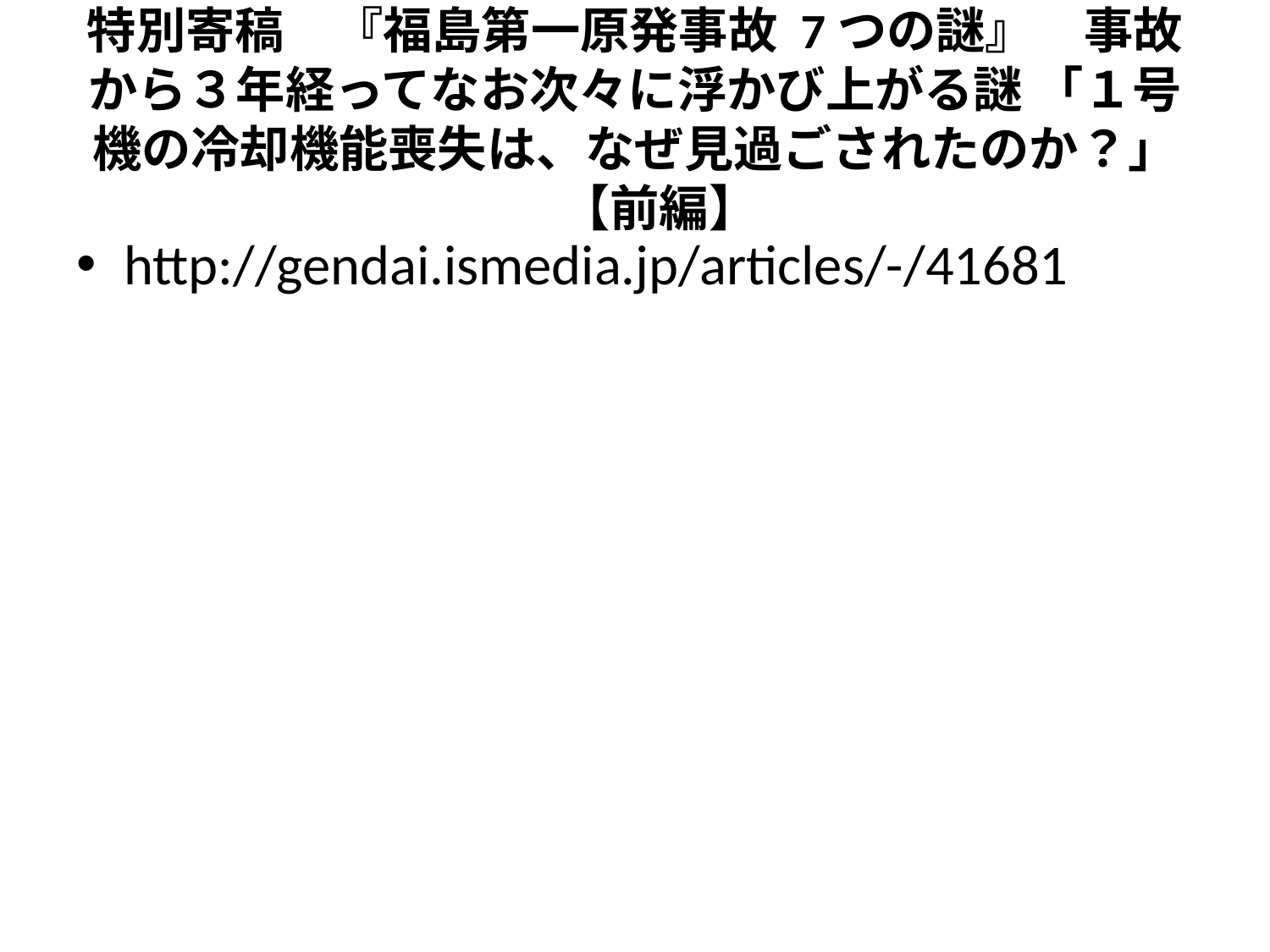

# 特別寄稿　『福島第一原発事故 7つの謎』　事故から３年経ってなお次々に浮かび上がる謎 「１号機の冷却機能喪失は、なぜ見過ごされたのか？」　【前編】
http://gendai.ismedia.jp/articles/-/41681